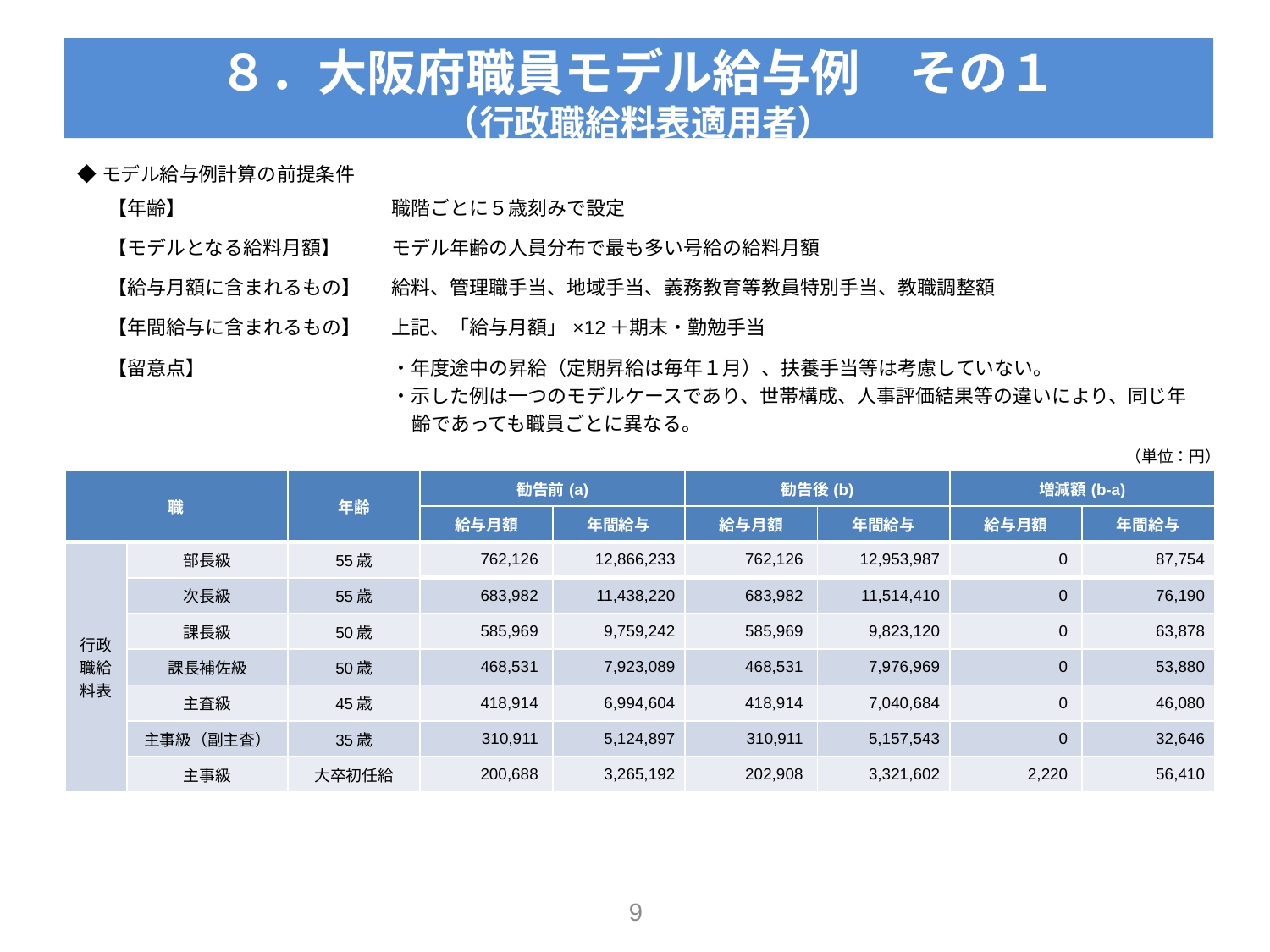

# ８．大阪府職員モデル給与例　その１ （行政職給料表適用者）
◆モデル給与例計算の前提条件

| 【年齢】 | 職階ごとに５歳刻みで設定 |
| --- | --- |
| 【モデルとなる給料月額】 | モデル年齢の人員分布で最も多い号給の給料月額 |
| 【給与月額に含まれるもの】 | 給料、管理職手当、地域手当、義務教育等教員特別手当、教職調整額 |
| 【年間給与に含まれるもの】 | 上記、「給与月額」×12＋期末・勤勉手当 |
| 【留意点】 | ・年度途中の昇給（定期昇給は毎年１月）、扶養手当等は考慮していない。 ・示した例は一つのモデルケースであり、世帯構成、人事評価結果等の違いにより、同じ年齢であっても職員ごとに異なる。 |
（単位：円）
| 職 |  | 年齢 | 勧告前(a) |  | 勧告後(b) |  | 増減額(b-a) |  |
| --- | --- | --- | --- | --- | --- | --- | --- | --- |
|  |  |  | 給与月額 | 年間給与 | 給与月額 | 年間給与 | 給与月額 | 年間給与 |
| 行政職給料表 | 部長級 | 55歳 | 762,126 | 12,866,233 | 762,126 | 12,953,987 | 0 | 87,754 |
|  | 次長級 | 55歳 | 683,982 | 11,438,220 | 683,982 | 11,514,410 | 0 | 76,190 |
|  | 課長級 | 50歳 | 585,969 | 9,759,242 | 585,969 | 9,823,120 | 0 | 63,878 |
|  | 課長補佐級 | 50歳 | 468,531 | 7,923,089 | 468,531 | 7,976,969 | 0 | 53,880 |
|  | 主査級 | 45歳 | 418,914 | 6,994,604 | 418,914 | 7,040,684 | 0 | 46,080 |
|  | 主事級（副主査） | 35歳 | 310,911 | 5,124,897 | 310,911 | 5,157,543 | 0 | 32,646 |
|  | 主事級 | 大卒初任給 | 200,688 | 3,265,192 | 202,908 | 3,321,602 | 2,220 | 56,410 |
9